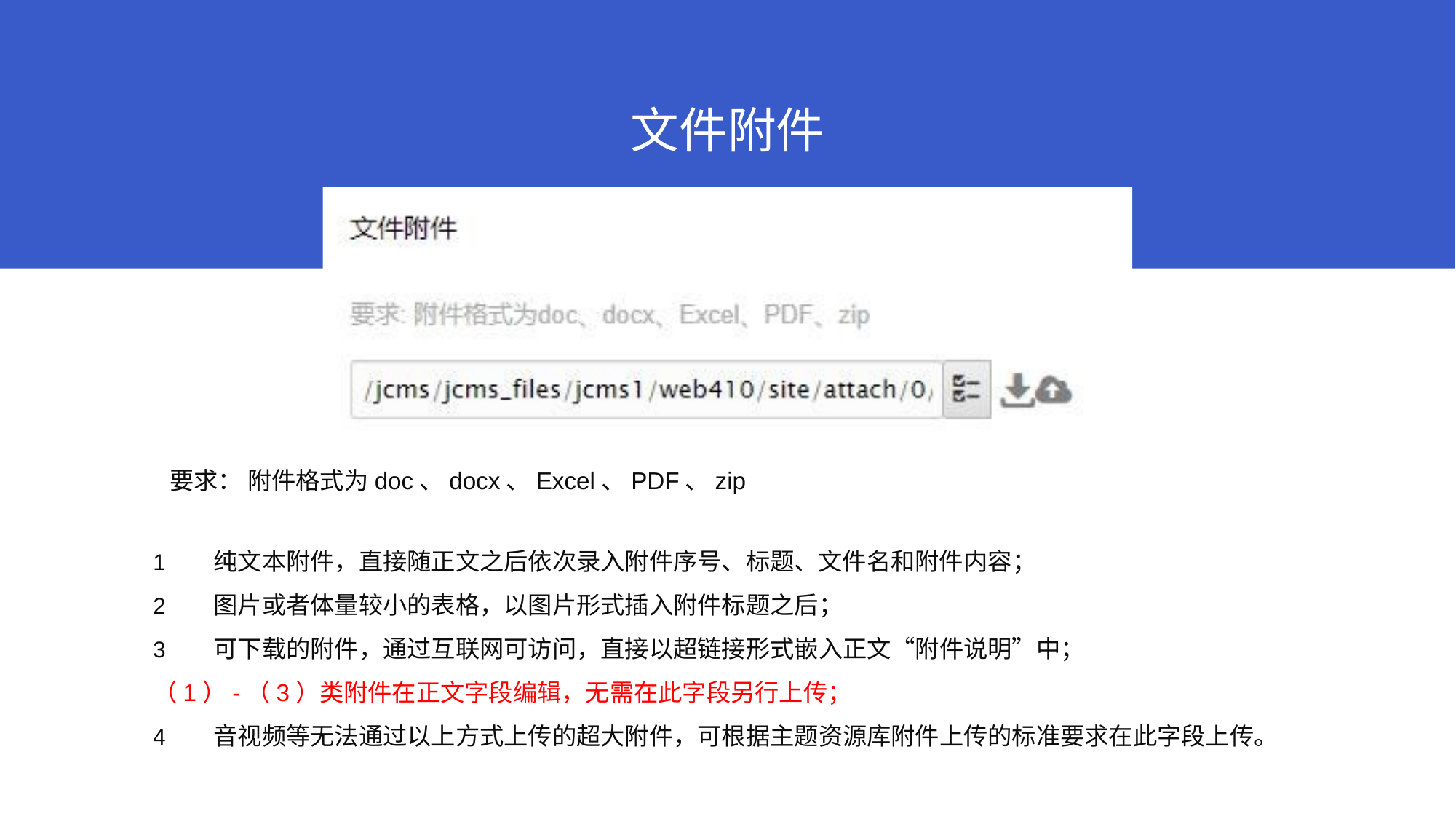

# 文件附件

要求： 附件格式为doc、docx、Excel、PDF、zip

纯文本附件，直接随正文之后依次录入附件序号、标题、文件名和附件内容；
图片或者体量较小的表格，以图片形式插入附件标题之后；
可下载的附件，通过互联网可访问，直接以超链接形式嵌入正文“附件说明”中；
（1）-（3）类附件在正文字段编辑，无需在此字段另行上传；
音视频等无法通过以上方式上传的超大附件，可根据主题资源库附件上传的标准要求在此字段上传。